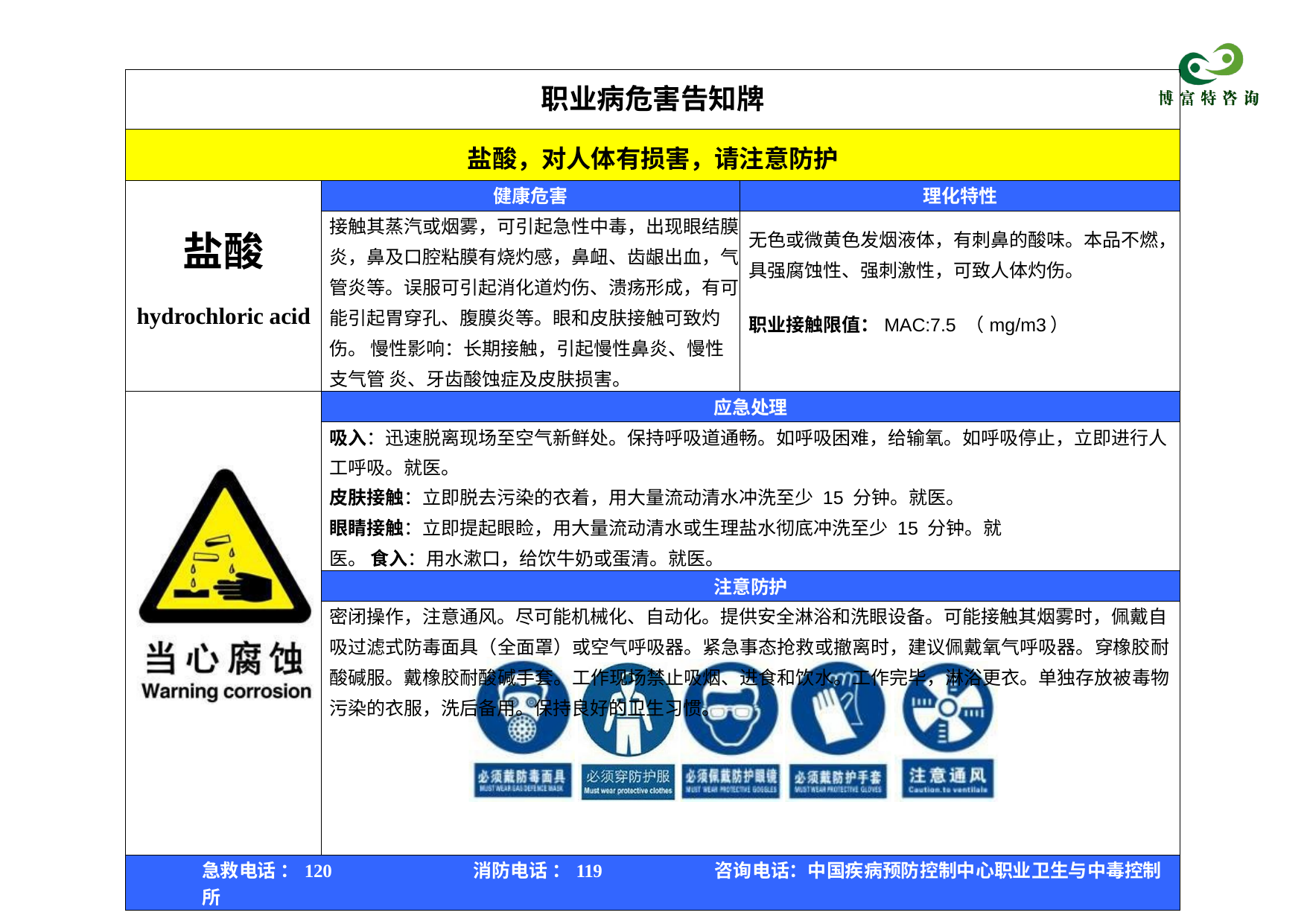

| 职业病危害告知牌 |  |  |
| --- | --- | --- |
| 盐酸，对人体有损害，请注意防护 |  |  |
| 盐酸 hydrochloric acid | 健康危害 | 理化特性 |
|  | 接触其蒸汽或烟雾，可引起急性中毒，出现眼结膜 炎，鼻及口腔粘膜有烧灼感，鼻衄、齿龈出血，气 管炎等。误服可引起消化道灼伤、溃疡形成，有可 能引起胃穿孔、腹膜炎等。眼和皮肤接触可致灼伤。 慢性影响：长期接触，引起慢性鼻炎、慢性支气管 炎、牙齿酸蚀症及皮肤损害。 | 无色或微黄色发烟液体，有刺鼻的酸味。本品不燃， 具强腐蚀性、强刺激性，可致人体灼伤。 职业接触限值：MAC:7.5 （mg/m3） |
|  | 应急处理 |  |
|  | 吸入：迅速脱离现场至空气新鲜处。保持呼吸道通畅。如呼吸困难，给输氧。如呼吸停止，立即进行人 工呼吸。就医。 皮肤接触：立即脱去污染的衣着，用大量流动清水冲洗至少 15 分钟。就医。 眼睛接触：立即提起眼睑，用大量流动清水或生理盐水彻底冲洗至少 15 分钟。就医。 食入：用水漱口，给饮牛奶或蛋清。就医。 |  |
|  | 注意防护 |  |
|  | 密闭操作，注意通风。尽可能机械化、自动化。提供安全淋浴和洗眼设备。可能接触其烟雾时，佩戴自 吸过滤式防毒面具（全面罩）或空气呼吸器。紧急事态抢救或撤离时，建议佩戴氧气呼吸器。穿橡胶耐 酸碱服。戴橡胶耐酸碱手套。工作现场禁止吸烟、进食和饮水。工作完毕，淋浴更衣。单独存放被毒物 污染的衣服，洗后备用。保持良好的卫生习惯。 |  |
| 急救电话 ：120 消防电话 ：119 咨询电话：中国疾病预防控制中心职业卫生与中毒控制所 |  |  |